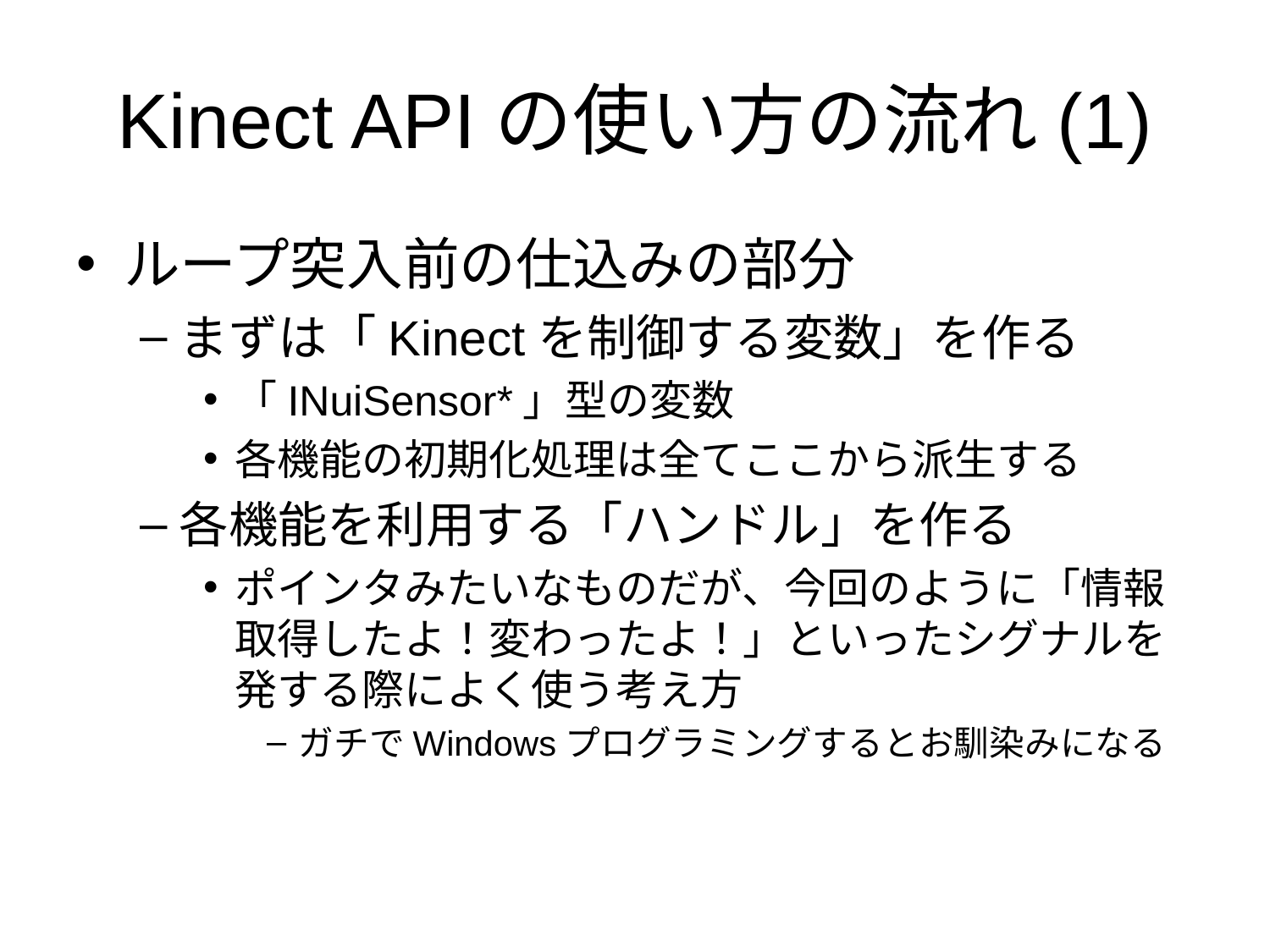

# Kinect APIの使い方の流れ(1)
ループ突入前の仕込みの部分
まずは「Kinectを制御する変数」を作る
「INuiSensor*」型の変数
各機能の初期化処理は全てここから派生する
各機能を利用する「ハンドル」を作る
ポインタみたいなものだが、今回のように「情報取得したよ！変わったよ！」といったシグナルを発する際によく使う考え方
ガチでWindowsプログラミングするとお馴染みになる